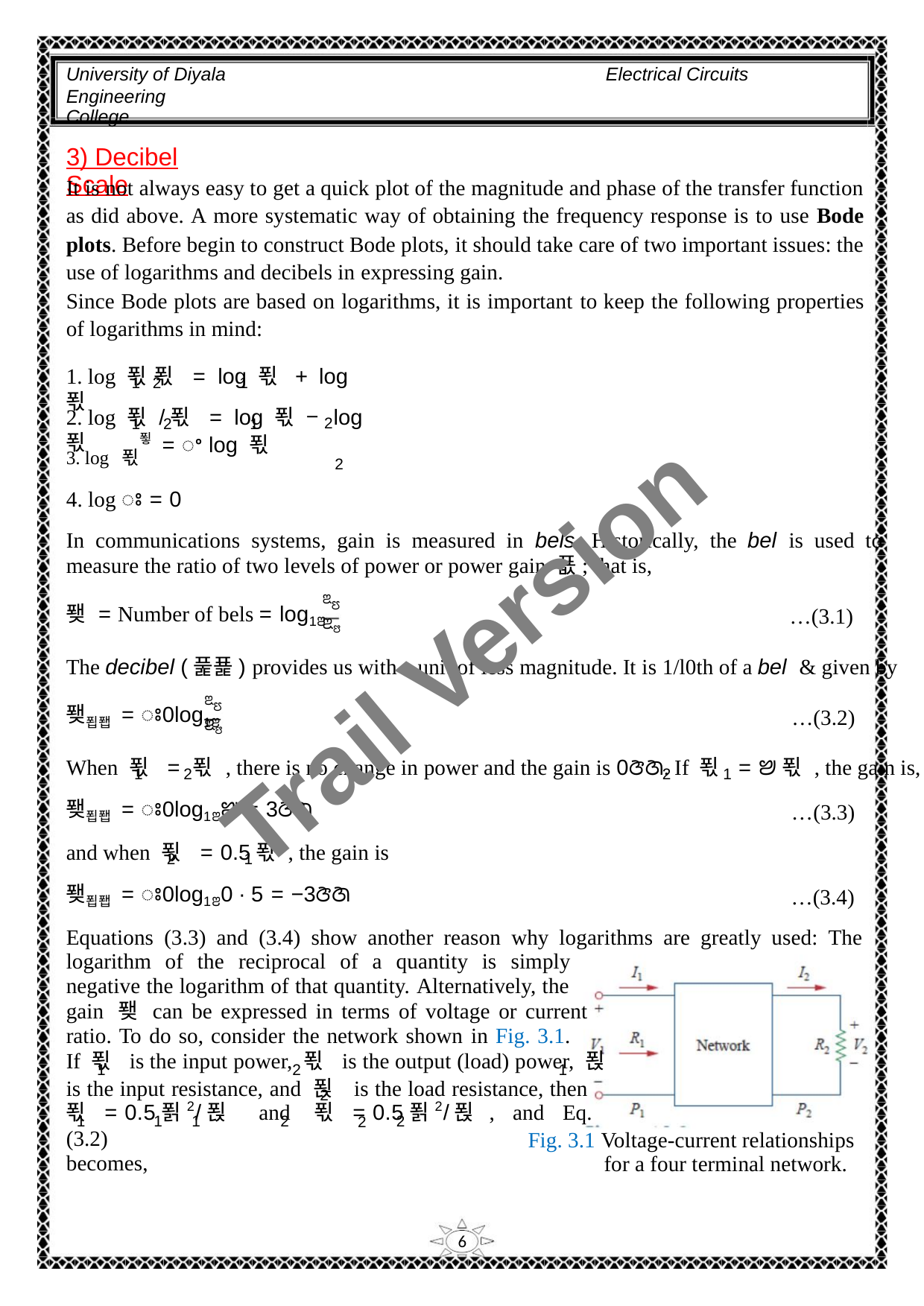

University of Diyala
Engineering College
Electrical Circuits
3) Decibel Scale
It is not always easy to get a quick plot of the magnitude and phase of the transfer function
as did above. A more systematic way of obtaining the frequency response is to use Bode
plots. Before begin to construct Bode plots, it should take care of two important issues: the
use of logarithms and decibels in expressing gain.
Since Bode plots are based on logarithms, it is important to keep the following properties
of logarithms in mind:
1. log 푃 푃 = log 푃 + log 푃
2
1
2
1
2. log 푃 /푃 = log 푃 − log 푃
2
1
2
1
3. log 푃푛 = ꢀ log 푃
4. log ꢁ = 0
In communications systems, gain is measured in bels. Historically, the bel is used to
measure the ratio of two levels of power or power gain 푮; that is,
Trail Version
Trail Version
Trail Version
Trail Version
Trail Version
Trail Version
Trail Version
Trail Version
Trail Version
Trail Version
Trail Version
Trail Version
Trail Version
ꢃꢄ
ꢃꢅ
퐺 = Number of bels = log1ꢂ
…(3.1)
The decibel (풅푩) provides us with a unit of less magnitude. It is 1/l0th of a bel & given by
ꢃꢄ
ꢃꢅ
퐺푑퐵 = ꢁ0log1ꢂ
…(3.2)
When 푃 = 푃 , there is no change in power and the gain is 0ꢆꢇ. If 푃 = ꢈ푃 , the gain is,
1
2
2
1
퐺푑퐵 = ꢁ0log1ꢂꢈ = 3ꢆꢇ
…(3.3)
and when 푃 = 0.5푃 , the gain is
2
1
퐺푑퐵 = ꢁ0log1ꢂ0 ∙ 5 = −3ꢆꢇ
…(3.4)
Equations (3.3) and (3.4) show another reason why logarithms are greatly used: The
logarithm of the reciprocal of a quantity is simply
negative the logarithm of that quantity. Alternatively, the
gain 퐺 can be expressed in terms of voltage or current
ratio. To do so, consider the network shown in Fig. 3.1.
If 푃 is the input power, 푃 is the output (load) power, 푅
1
2
1
is the input resistance, and 푅 is the load resistance, then
2
푃 = 0.5푉2/푅 and 푃 = 0.5푉2/푅 , and Eq. (3.2)
becomes,
1
1
2
2
1
2
Fig. 3.1 Voltage-current relationships
for a four terminal network.
6